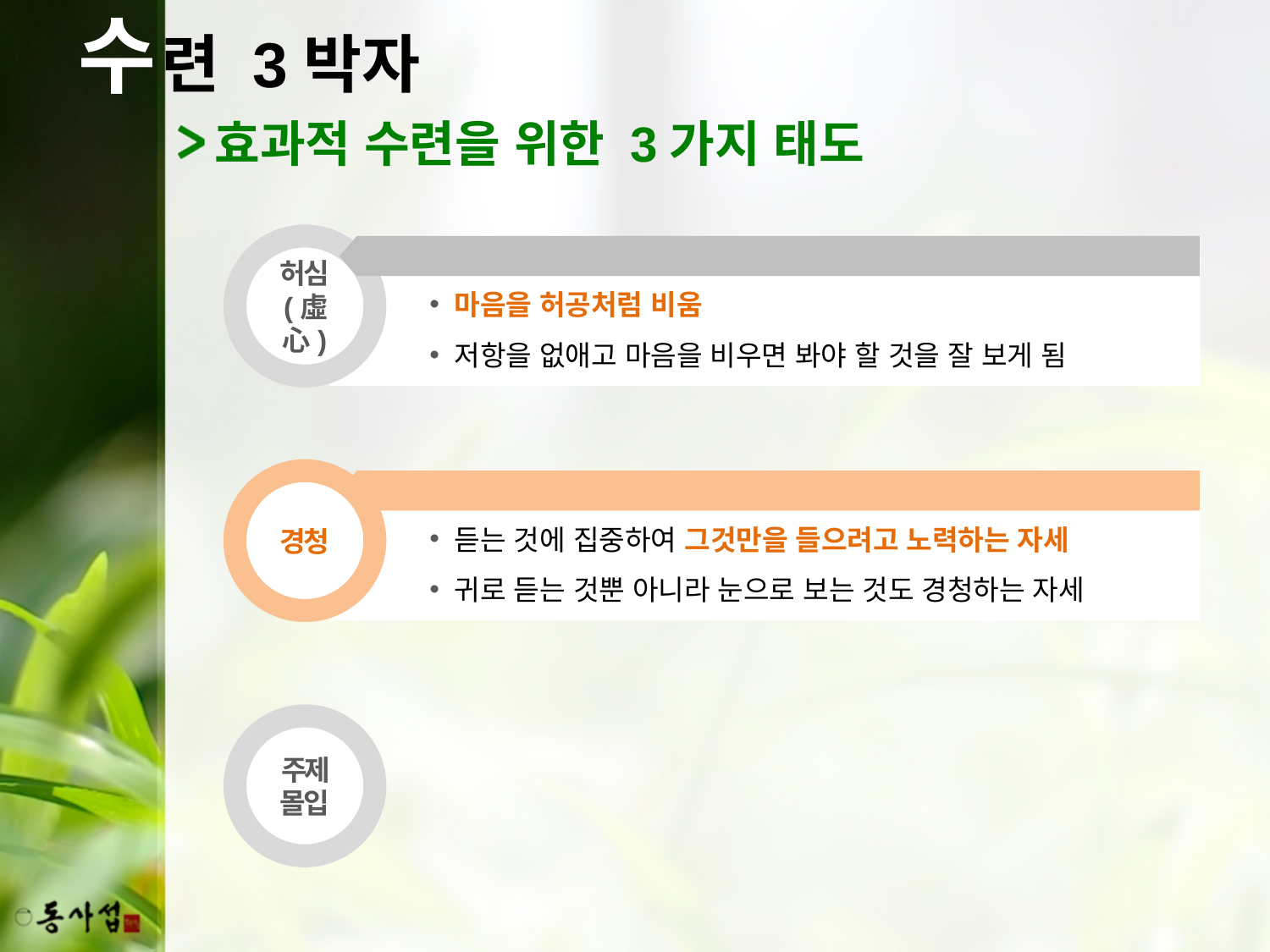

수
련 3박자
효과적 수련을 위한 3가지 태도
허심 (虛心)

마음을 허공처럼 비움
저항을 없애고 마음을 비우면 봐야 할 것을 잘 보게 됨
경청

듣는 것에 집중하여 그것만을 들으려고 노력하는 자세
귀로 듣는 것뿐 아니라 눈으로 보는 것도 경청하는 자세
주제 몰입